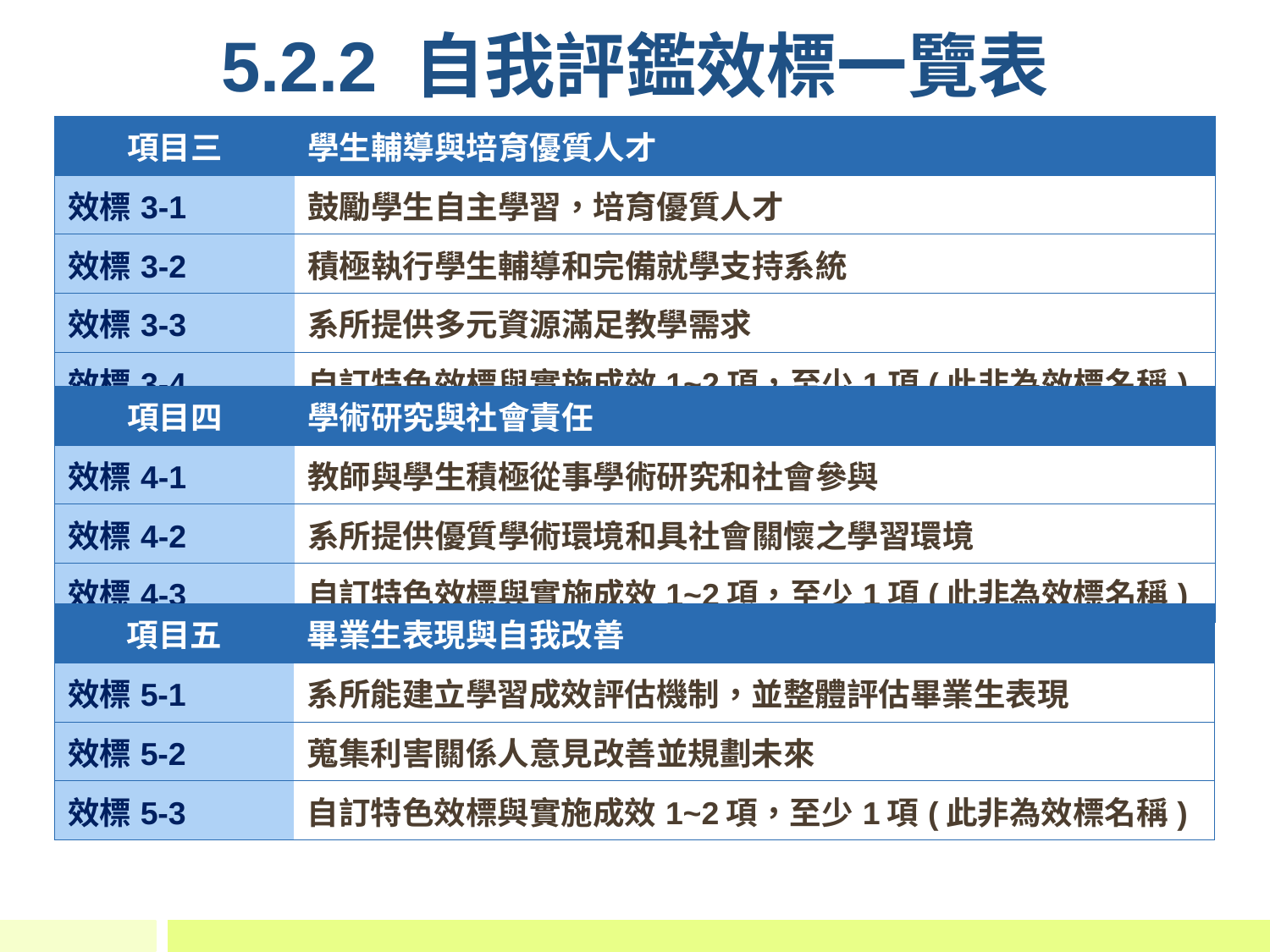

# 5.2.2 自我評鑑效標一覽表
| 項目三 | 學生輔導與培育優質人才 |
| --- | --- |
| 效標3-1 | 鼓勵學生自主學習，培育優質人才 |
| 效標3-2 | 積極執行學生輔導和完備就學支持系統 |
| 效標3-3 | 系所提供多元資源滿足教學需求 |
| 效標3-4 | 自訂特色效標與實施成效1~2項，至少1項(此非為效標名稱) |
| 項目四 | 學術研究與社會責任 |
| --- | --- |
| 效標4-1 | 教師與學生積極從事學術研究和社會參與 |
| 效標4-2 | 系所提供優質學術環境和具社會關懷之學習環境 |
| 效標4-3 | 自訂特色效標與實施成效1~2項，至少1項(此非為效標名稱) |
| 項目五 | 畢業生表現與自我改善 |
| --- | --- |
| 效標5-1 | 系所能建立學習成效評估機制，並整體評估畢業生表現 |
| 效標5-2 | 蒐集利害關係人意見改善並規劃未來 |
| 效標5-3 | 自訂特色效標與實施成效1~2項，至少1項(此非為效標名稱) |